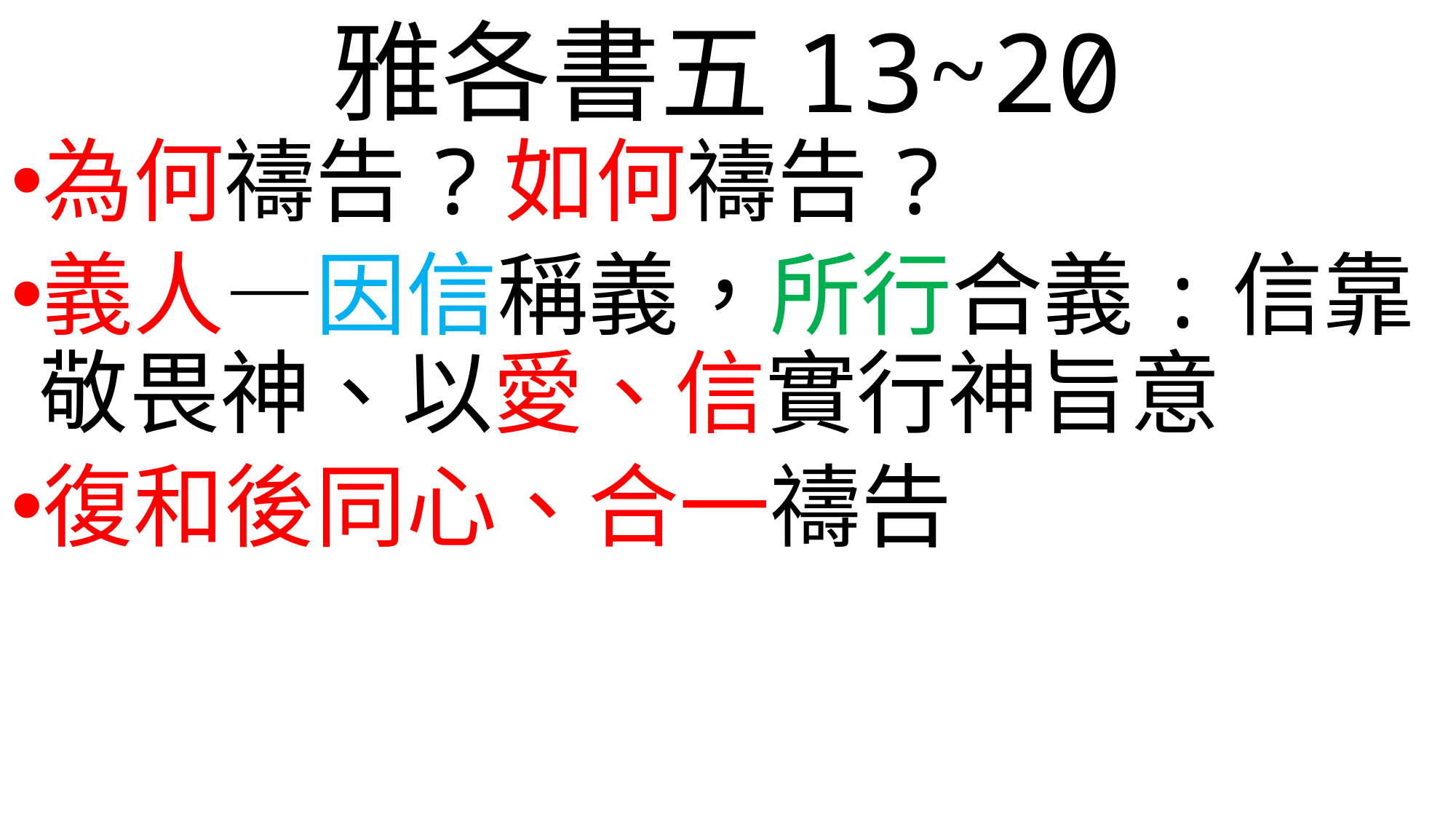

# 雅各書五13~20
為何禱告?如何禱告?
義人—因信稱義，所行合義:信靠敬畏神、以愛、信實行神旨意
復和後同心、合一禱告